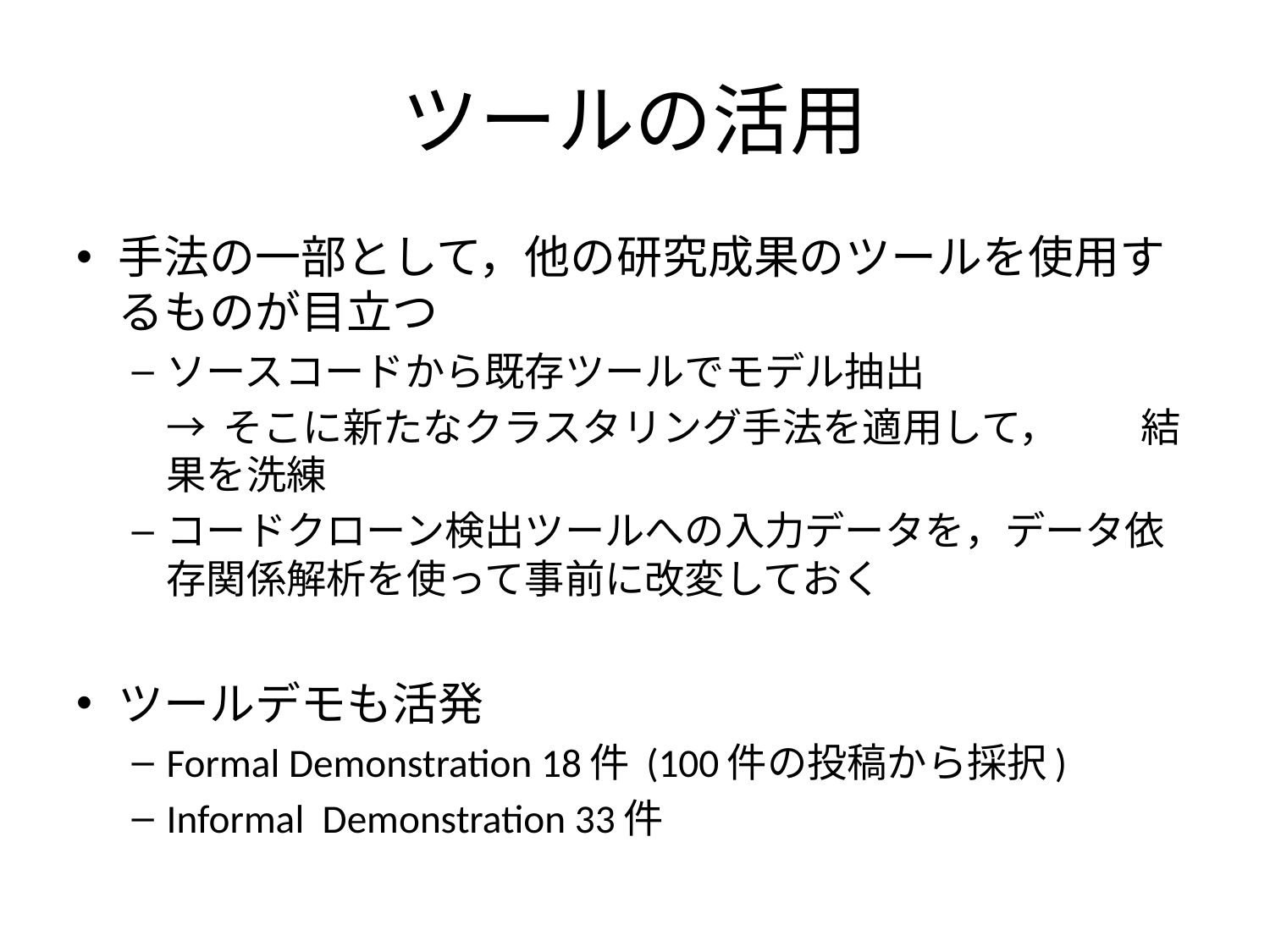

# ツールの活用
手法の一部として，他の研究成果のツールを使用するものが目立つ
ソースコードから既存ツールでモデル抽出
	→ そこに新たなクラスタリング手法を適用して，		　 結果を洗練
コードクローン検出ツールへの入力データを，データ依存関係解析を使って事前に改変しておく

ツールデモも活発
Formal Demonstration 18件 (100件の投稿から採択)
Informal  Demonstration 33件